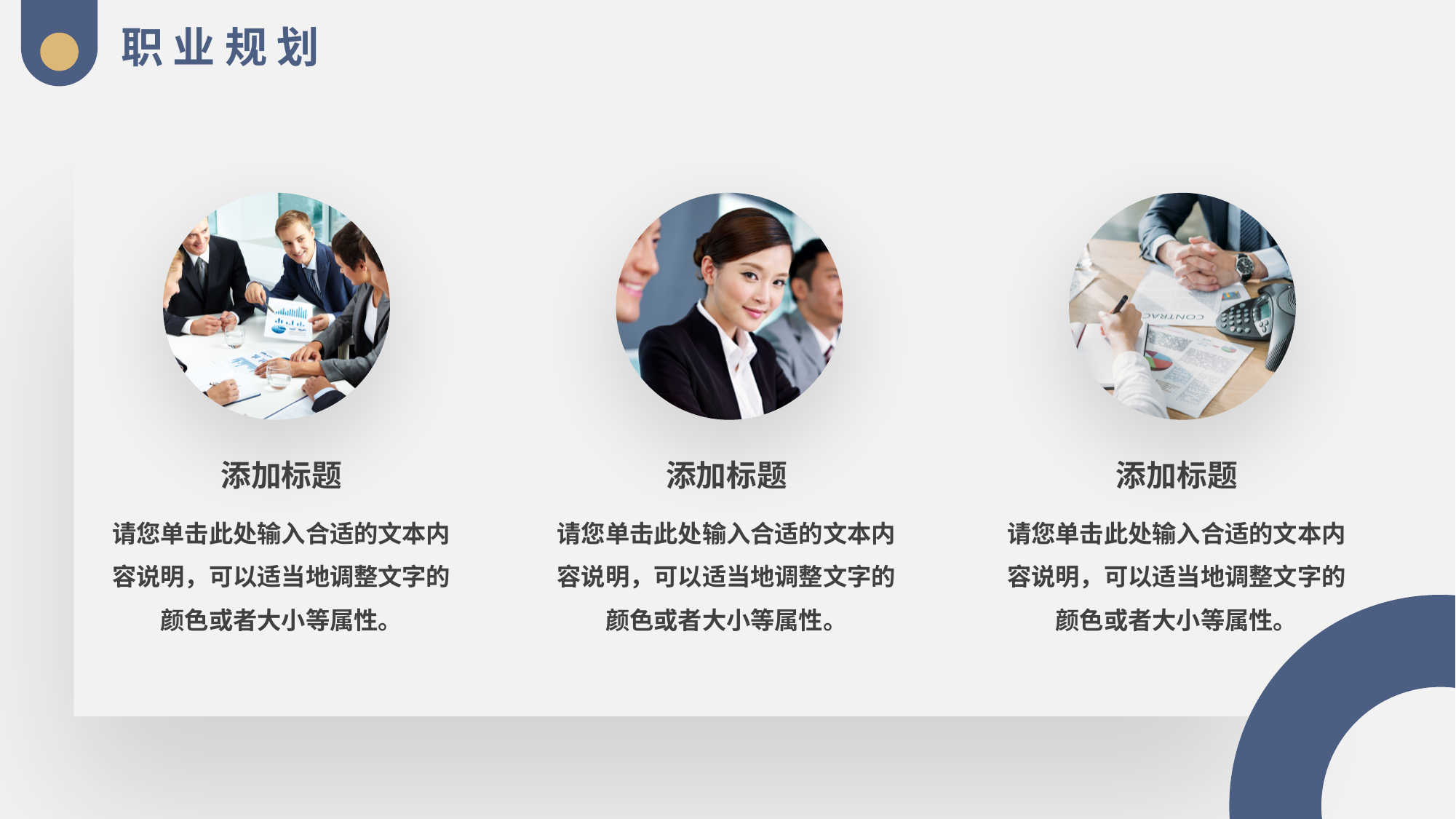

职 业 规 划

添加标题
请您单击此处输入合适的文本内容说明，可以适当地调整文字的颜色或者大小等属性。
添加标题
请您单击此处输入合适的文本内容说明，可以适当地调整文字的颜色或者大小等属性。
添加标题
请您单击此处输入合适的文本内容说明，可以适当地调整文字的颜色或者大小等属性。